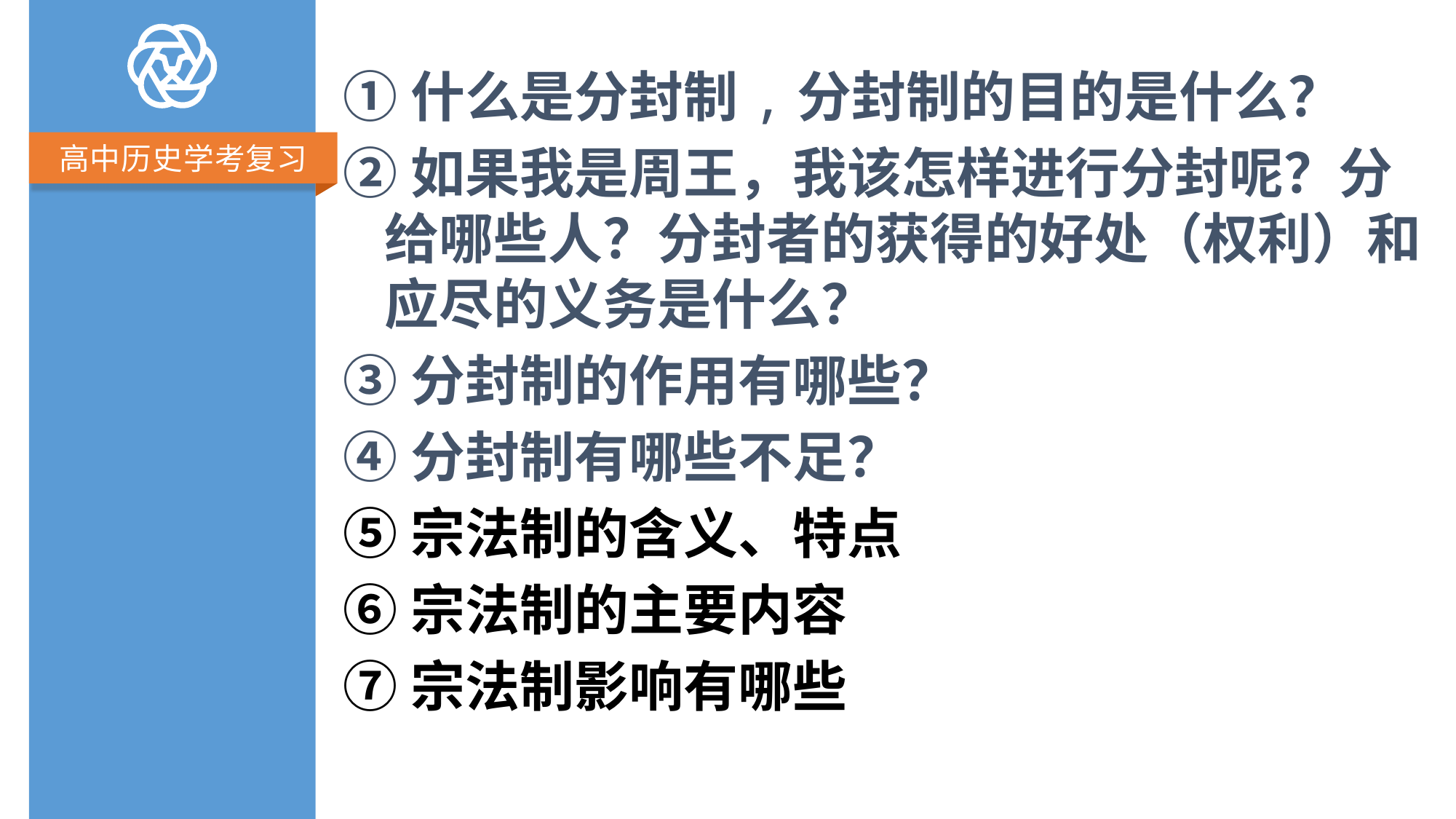

①什么是分封制,分封制的目的是什么？
②如果我是周王，我该怎样进行分封呢？分给哪些人？分封者的获得的好处（权利）和应尽的义务是什么？
③分封制的作用有哪些？
④分封制有哪些不足？
⑤宗法制的含义、特点
⑥宗法制的主要内容
⑦宗法制影响有哪些